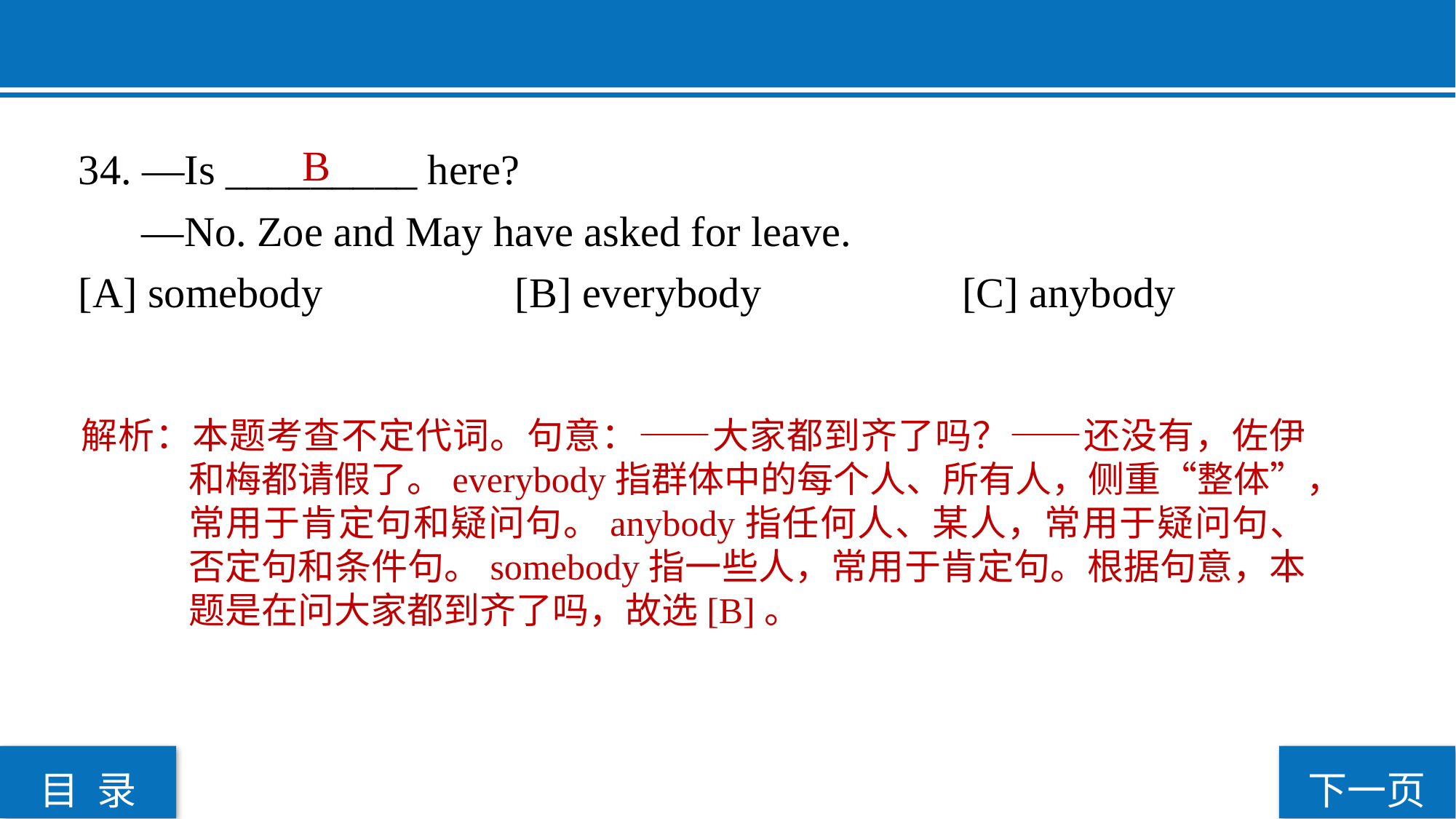

34. —Is _________ here?
      —No. Zoe and May have asked for leave.
[A] somebody 		[B] everybody		 [C] anybody
 B
解析：本题考查不定代词。句意：——大家都到齐了吗？——还没有，佐伊和梅都请假了。everybody指群体中的每个人、所有人，侧重“整体”，常用于肯定句和疑问句。anybody指任何人、某人，常用于疑问句、否定句和条件句。somebody指一些人，常用于肯定句。根据句意，本题是在问大家都到齐了吗，故选[B]。